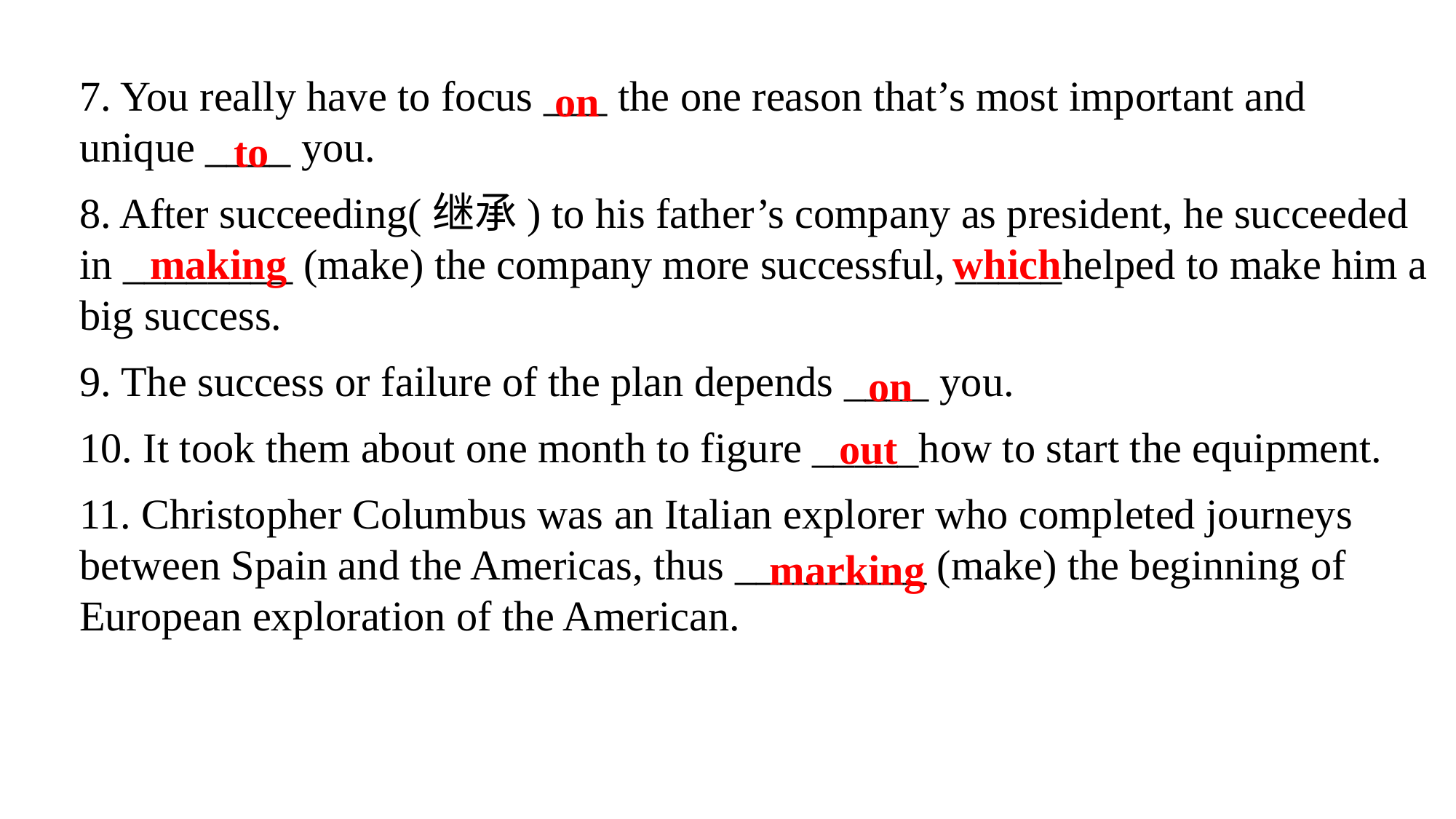

7. You really have to focus ___ the one reason that’s most important and unique ____ you.
8. After succeeding(继承) to his father’s company as president, he succeeded in ________ (make) the company more successful, _____helped to make him a big success.
9. The success or failure of the plan depends ____ you.
10. It took them about one month to figure _____how to start the equipment.
11. Christopher Columbus was an Italian explorer who completed journeys between Spain and the Americas, thus _________ (make) the beginning of European exploration of the American.
on
to
making
which
on
out
marking